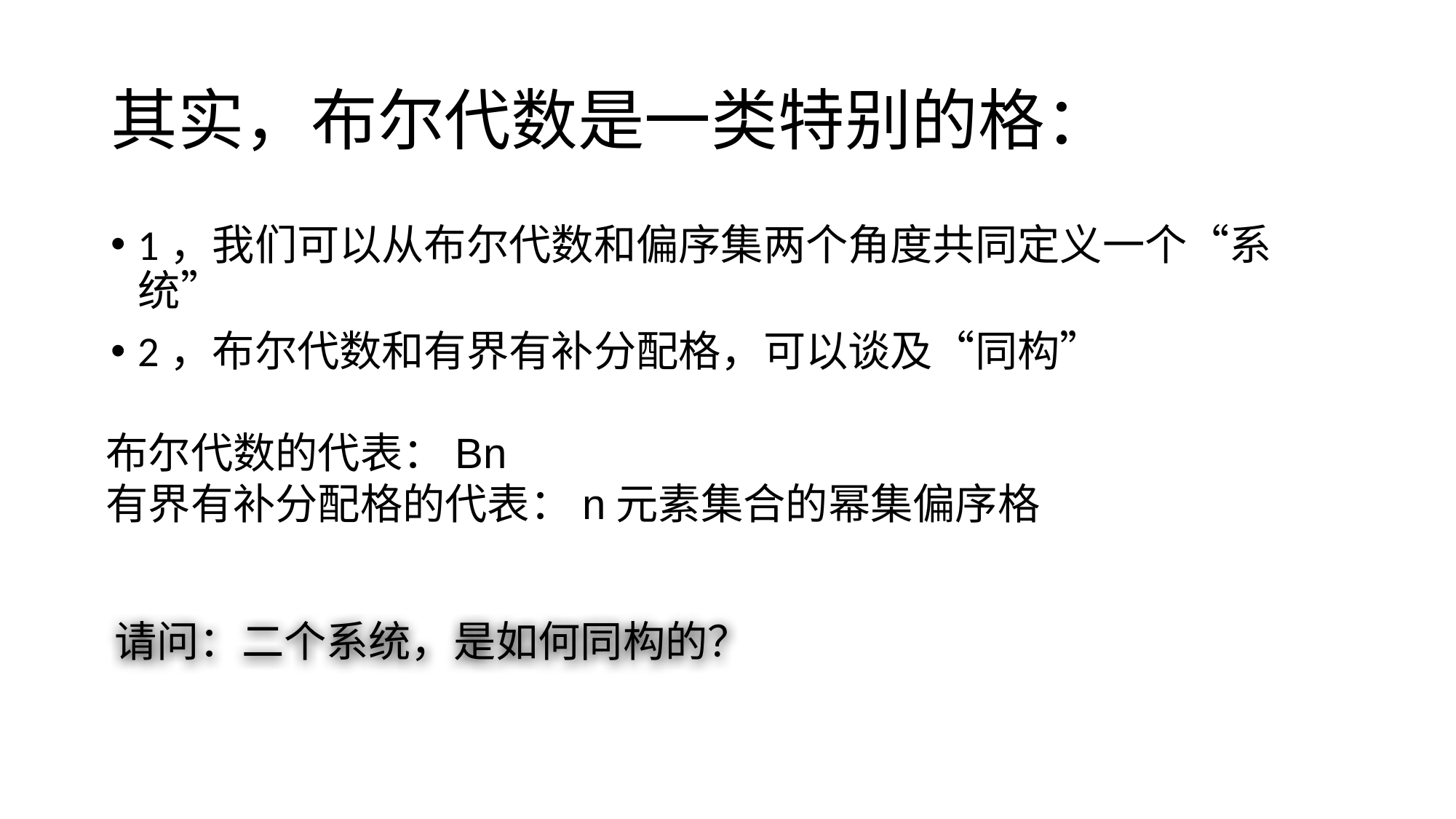

# 其实，布尔代数是一类特别的格：
1，我们可以从布尔代数和偏序集两个角度共同定义一个“系统”
2，布尔代数和有界有补分配格，可以谈及“同构”
布尔代数的代表：Bn
有界有补分配格的代表：n元素集合的幂集偏序格
请问：二个系统，是如何同构的？